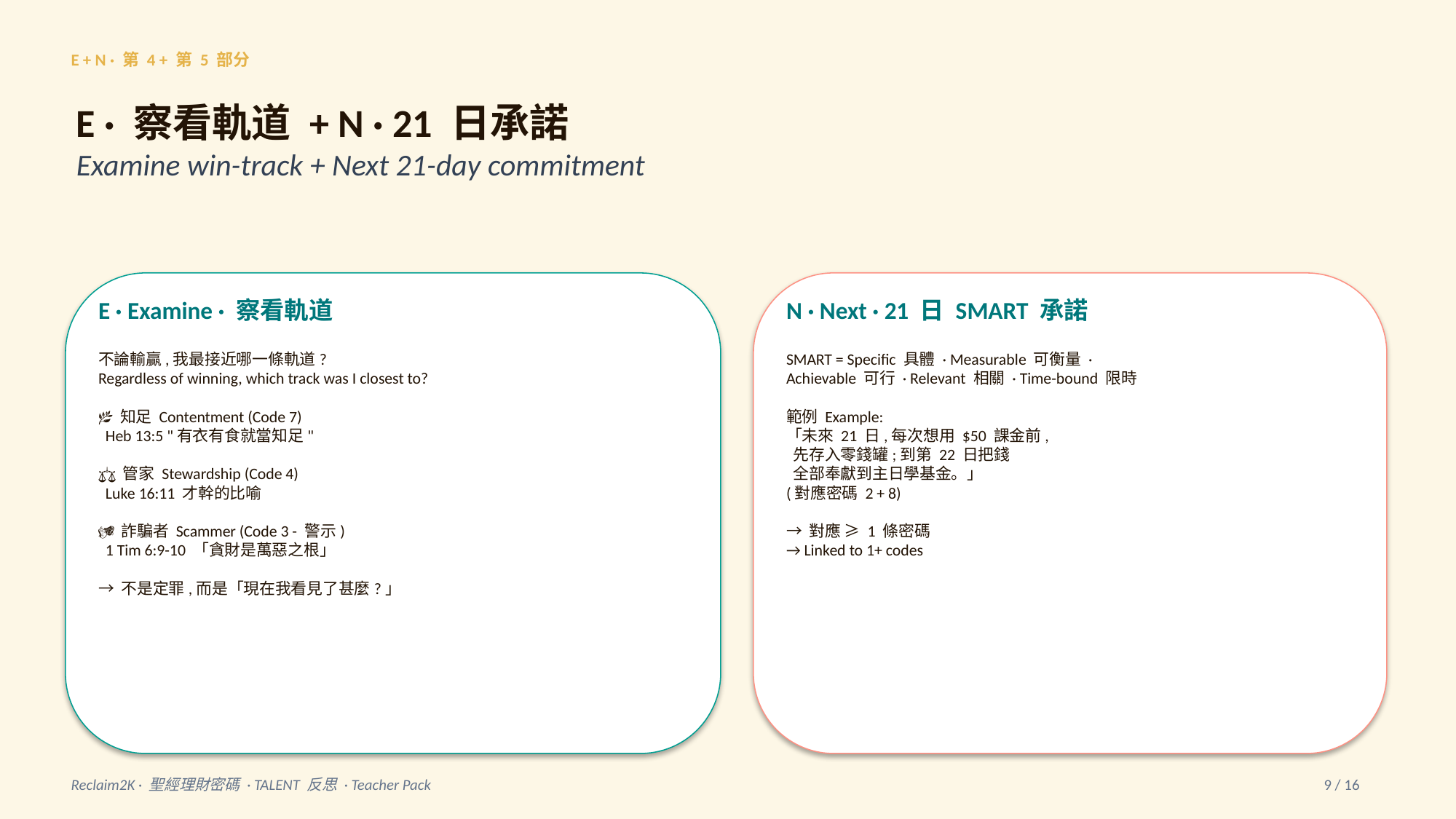

E + N · 第 4 + 第 5 部分
E · 察看軌道 + N · 21 日承諾
Examine win-track + Next 21-day commitment

E · Examine · 察看軌道
N · Next · 21 日 SMART 承諾
不論輸贏,我最接近哪一條軌道?
Regardless of winning, which track was I closest to?

🌿 知足 Contentment (Code 7)
  Heb 13:5 "有衣有食就當知足"

⚖️ 管家 Stewardship (Code 4)
  Luke 16:11 才幹的比喻

🎭 詐騙者 Scammer (Code 3 - 警示)
  1 Tim 6:9-10 「貪財是萬惡之根」

→ 不是定罪,而是「現在我看見了甚麼?」
SMART = Specific 具體 · Measurable 可衡量 ·
Achievable 可行 · Relevant 相關 · Time-bound 限時

範例 Example:
「未來 21 日,每次想用 $50 課金前,
 先存入零錢罐;到第 22 日把錢
 全部奉獻到主日學基金。」
(對應密碼 2 + 8)

→ 對應 ≥ 1 條密碼
→ Linked to 1+ codes
Reclaim2K · 聖經理財密碼 · TALENT 反思 · Teacher Pack
9 / 16